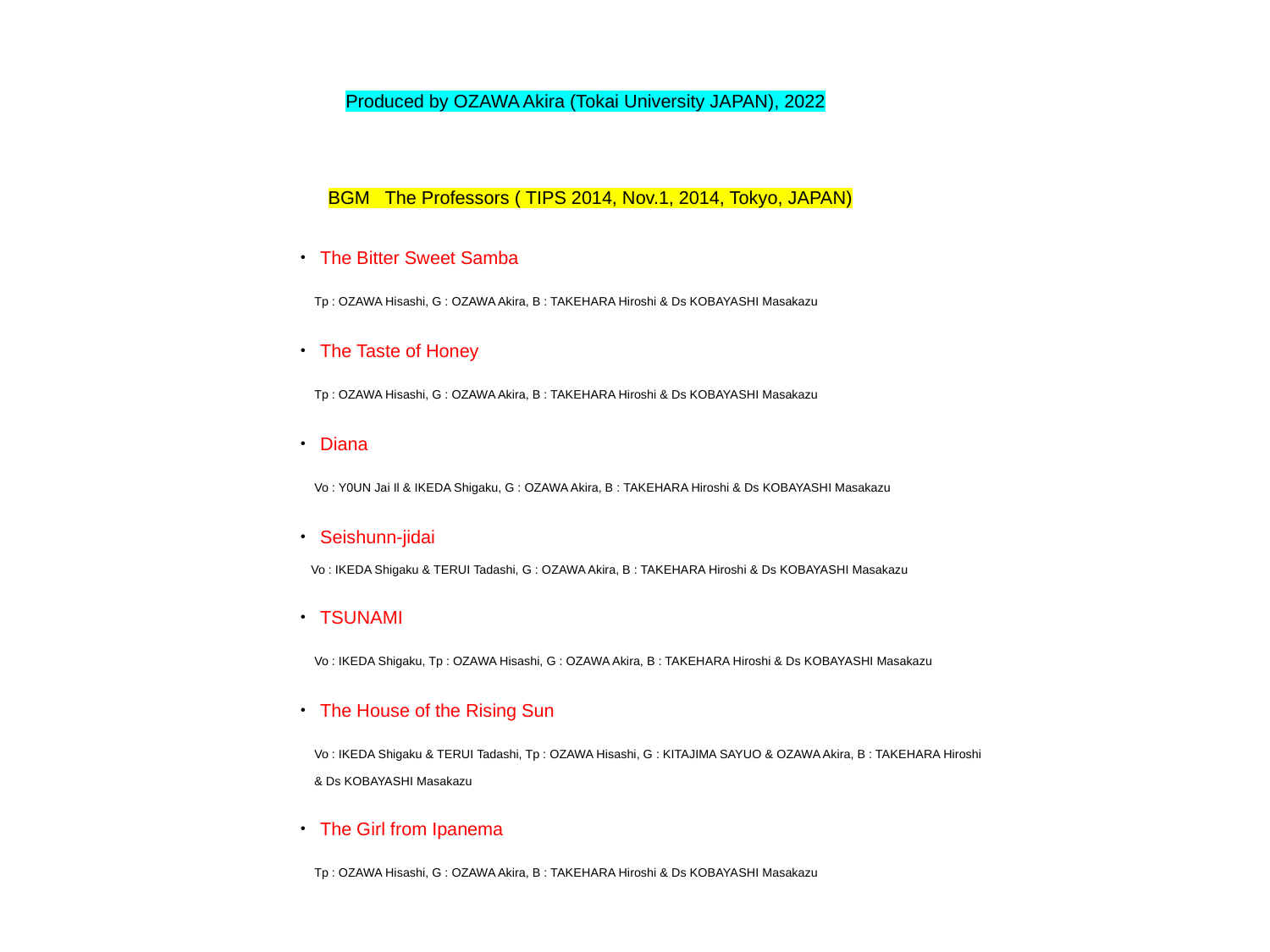

Produced by OZAWA Akira (Tokai University JAPAN), 2022
BGM   The Professors ( TIPS 2014, Nov.1, 2014, Tokyo, JAPAN)
・The Bitter Sweet Samba
    Tp : OZAWA Hisashi, G : OZAWA Akira, B : TAKEHARA Hiroshi & Ds KOBAYASHI Masakazu

・The Taste of Honey
    Tp : OZAWA Hisashi, G : OZAWA Akira, B : TAKEHARA Hiroshi & Ds KOBAYASHI Masakazu

・Diana
    Vo : Y0UN Jai Il & IKEDA Shigaku, G : OZAWA Akira, B : TAKEHARA Hiroshi & Ds KOBAYASHI Masakazu

・Seishunn-jidai
     Vo : IKEDA Shigaku & TERUI Tadashi, G : OZAWA Akira, B : TAKEHARA Hiroshi & Ds KOBAYASHI Masakazu

・TSUNAMI
    Vo : IKEDA Shigaku, Tp : OZAWA Hisashi, G : OZAWA Akira, B : TAKEHARA Hiroshi & Ds KOBAYASHI Masakazu

・The House of the Rising Sun
    Vo : IKEDA Shigaku & TERUI Tadashi, Tp : OZAWA Hisashi, G : KITAJIMA SAYUO & OZAWA Akira, B : TAKEHARA Hiroshi
      & Ds KOBAYASHI Masakazu

・The Girl from Ipanema
    Tp : OZAWA Hisashi, G : OZAWA Akira, B : TAKEHARA Hiroshi & Ds KOBAYASHI Masakazu